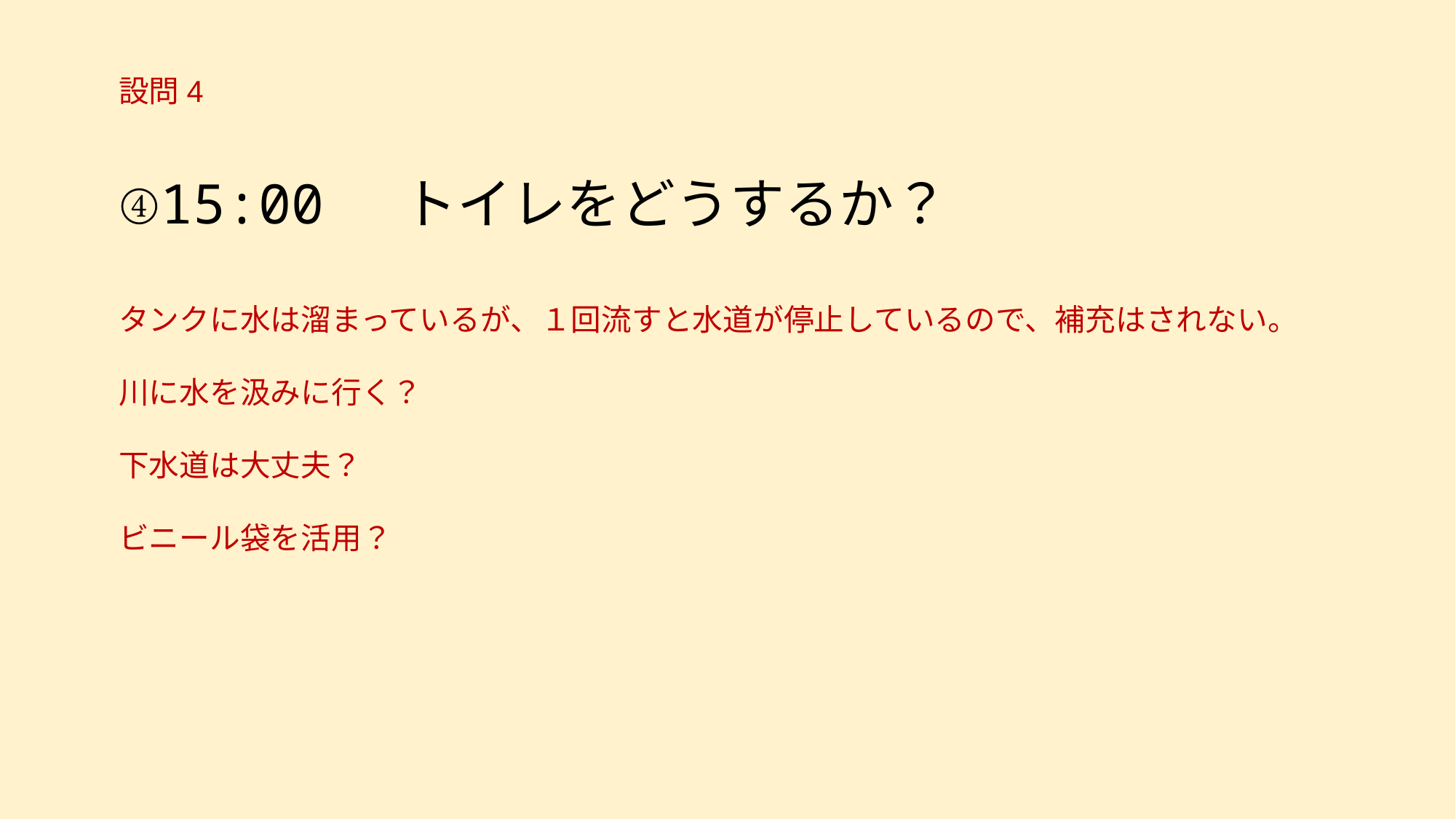

設問4
④15:00  トイレをどうするか？

タンクに水は溜まっているが、１回流すと水道が停止しているので、補充はされない。

川に水を汲みに行く？

下水道は大丈夫？

ビニール袋を活用？